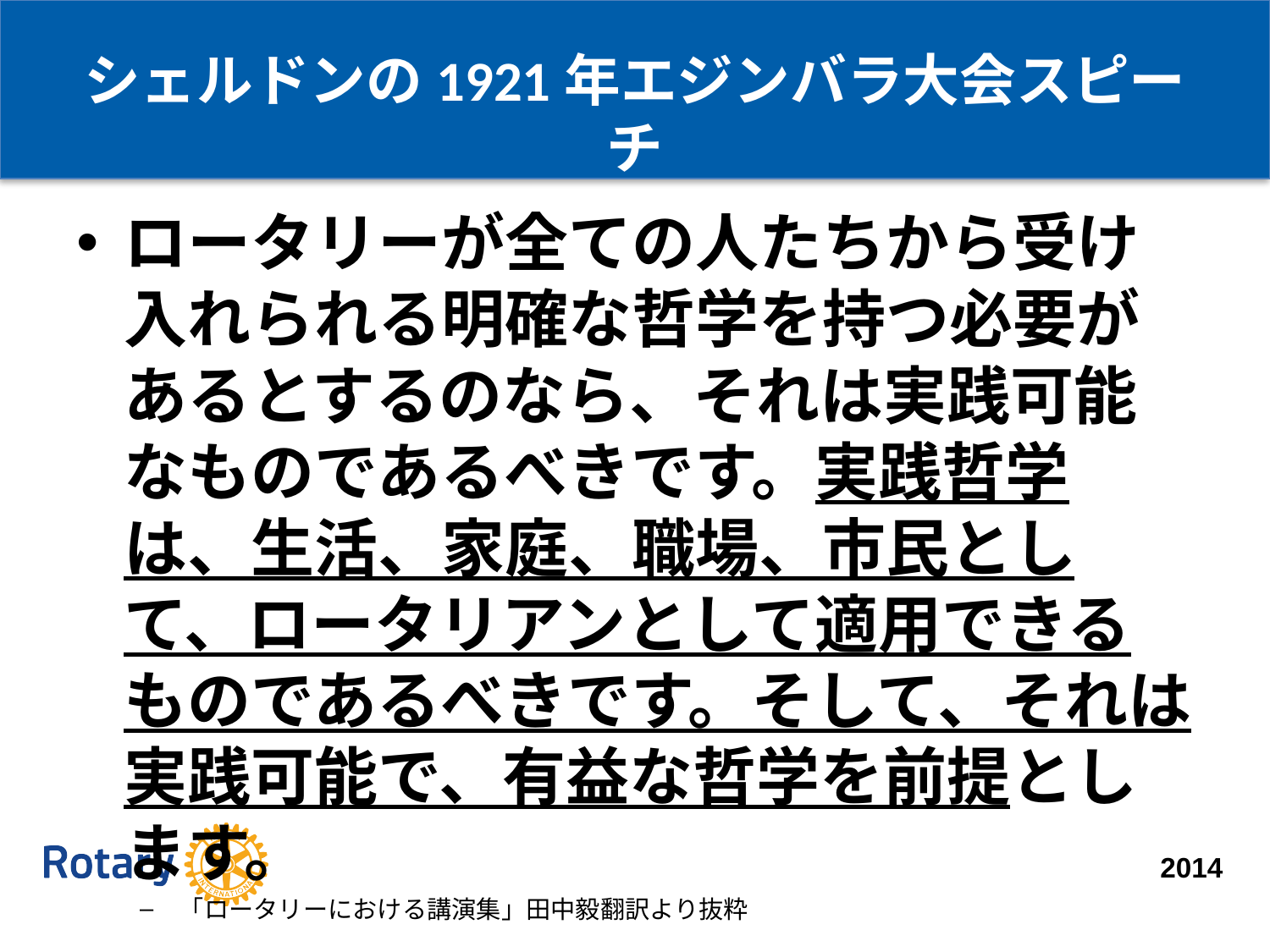

# シェルドンの1921年エジンバラ大会スピーチ
ロータリーが全ての人たちから受け入れられる明確な哲学を持つ必要があるとするのなら、それは実践可能なものであるべきです。実践哲学は、生活、家庭、職場、市民として、ロータリアンとして適用できるものであるべきです。そして、それは実践可能で、有益な哲学を前提とします。
「ロータリーにおける講演集」田中毅翻訳より抜粋